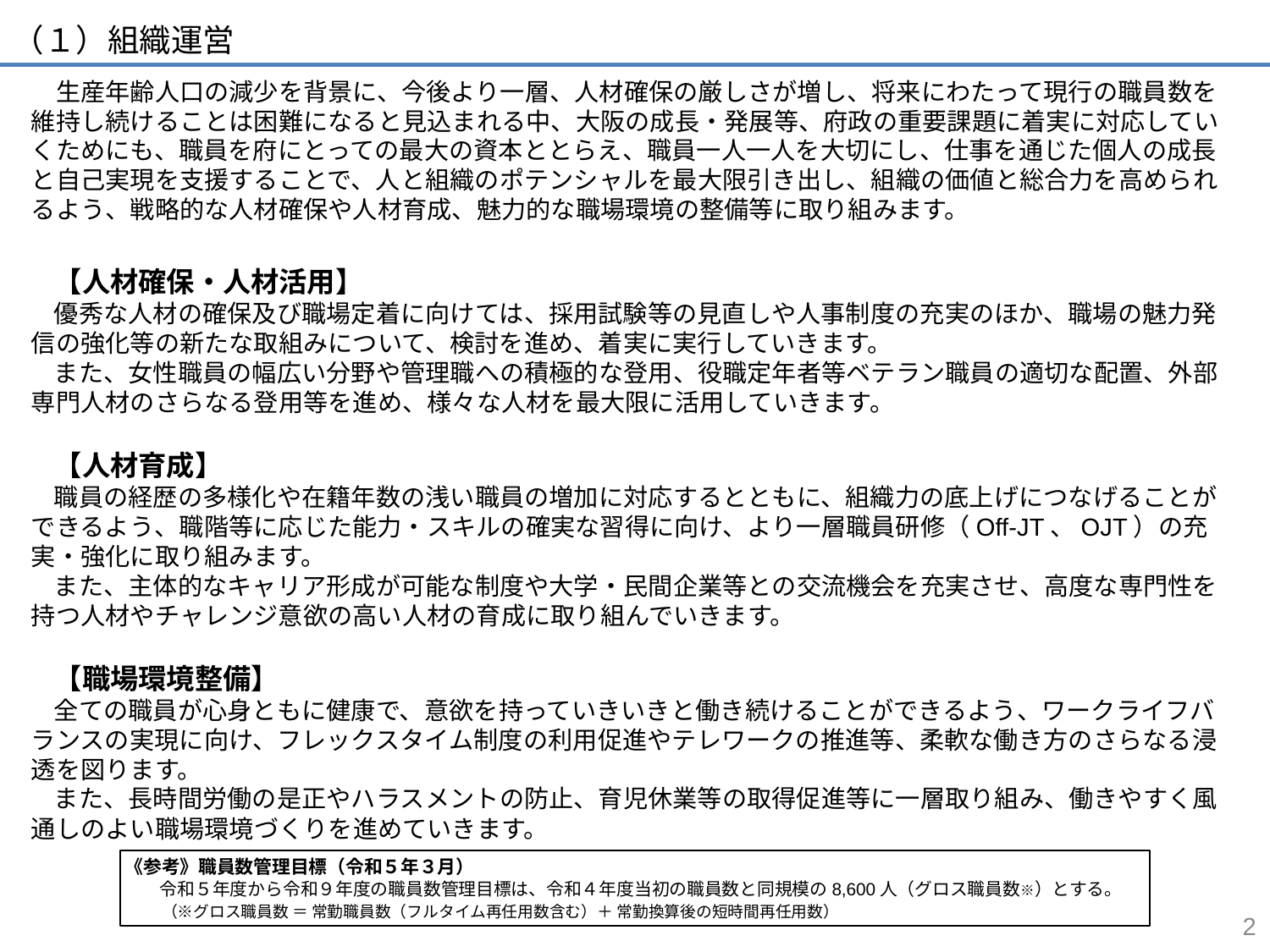

（１）組織運営
　生産年齢人口の減少を背景に、今後より一層、人材確保の厳しさが増し、将来にわたって現行の職員数を維持し続けることは困難になると見込まれる中、大阪の成長・発展等、府政の重要課題に着実に対応していくためにも、職員を府にとっての最大の資本ととらえ、職員一人一人を大切にし、仕事を通じた個人の成長と自己実現を支援することで、人と組織のポテンシャルを最大限引き出し、組織の価値と総合力を高められるよう、戦略的な人材確保や人材育成、魅力的な職場環境の整備等に取り組みます。

【人材確保・人材活用】
優秀な人材の確保及び職場定着に向けては、採用試験等の見直しや人事制度の充実のほか、職場の魅力発信の強化等の新たな取組みについて、検討を進め、着実に実行していきます。
また、女性職員の幅広い分野や管理職への積極的な登用、役職定年者等ベテラン職員の適切な配置、外部専門人材のさらなる登用等を進め、様々な人材を最大限に活用していきます。

【人材育成】
職員の経歴の多様化や在籍年数の浅い職員の増加に対応するとともに、組織力の底上げにつなげることができるよう、職階等に応じた能力・スキルの確実な習得に向け、より一層職員研修（Off-JT、OJT）の充実・強化に取り組みます。
また、主体的なキャリア形成が可能な制度や大学・民間企業等との交流機会を充実させ、高度な専門性を持つ人材やチャレンジ意欲の高い人材の育成に取り組んでいきます。

【職場環境整備】
全ての職員が心身ともに健康で、意欲を持っていきいきと働き続けることができるよう、ワークライフバランスの実現に向け、フレックスタイム制度の利用促進やテレワークの推進等、柔軟な働き方のさらなる浸透を図ります。
また、長時間労働の是正やハラスメントの防止、育児休業等の取得促進等に一層取り組み、働きやすく風通しのよい職場環境づくりを進めていきます。
《参考》職員数管理目標（令和５年３月）
　　令和５年度から令和９年度の職員数管理目標は、令和４年度当初の職員数と同規模の8,600人（グロス職員数※）とする。
　　（※グロス職員数 ＝ 常勤職員数（フルタイム再任用数含む）＋ 常勤換算後の短時間再任用数）
2